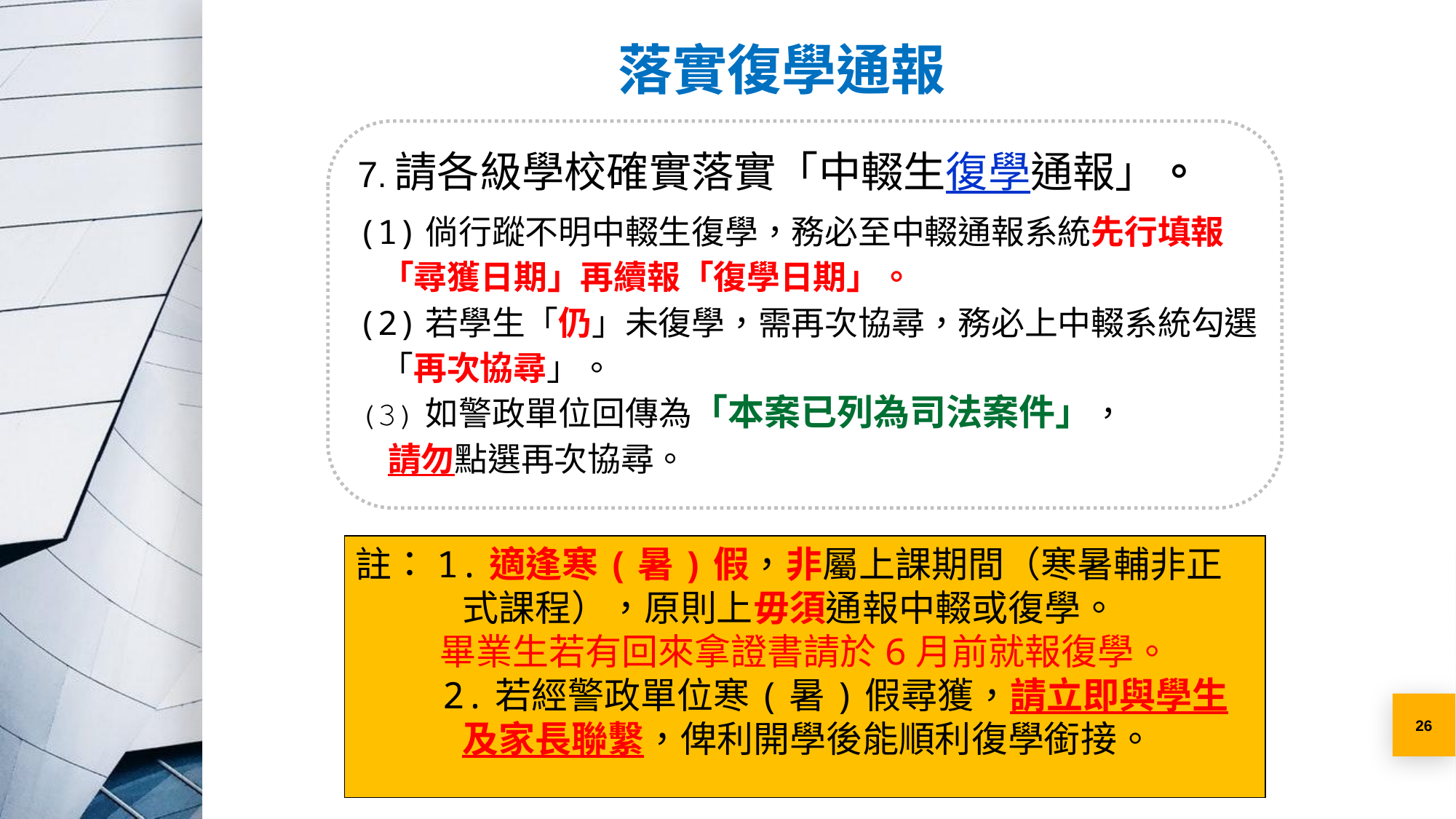

落實復學通報
7.請各級學校確實落實「中輟生復學通報」。
(1)倘行蹤不明中輟生復學，務必至中輟通報系統先行填報
  「尋獲日期」再續報「復學日期」。
(2)若學生「仍」未復學，需再次協尋，務必上中輟系統勾選
  「再次協尋」。
(3)如警政單位回傳為「本案已列為司法案件」，
   請勿點選再次協尋。
註：1.適逢寒(暑)假，非屬上課期間（寒暑輔非正式課程），原則上毋須通報中輟或復學。
畢業生若有回來拿證書請於6月前就報復學。
    2.若經警政單位寒(暑)假尋獲，請立即與學生及家長聯繫，俾利開學後能順利復學銜接。

26